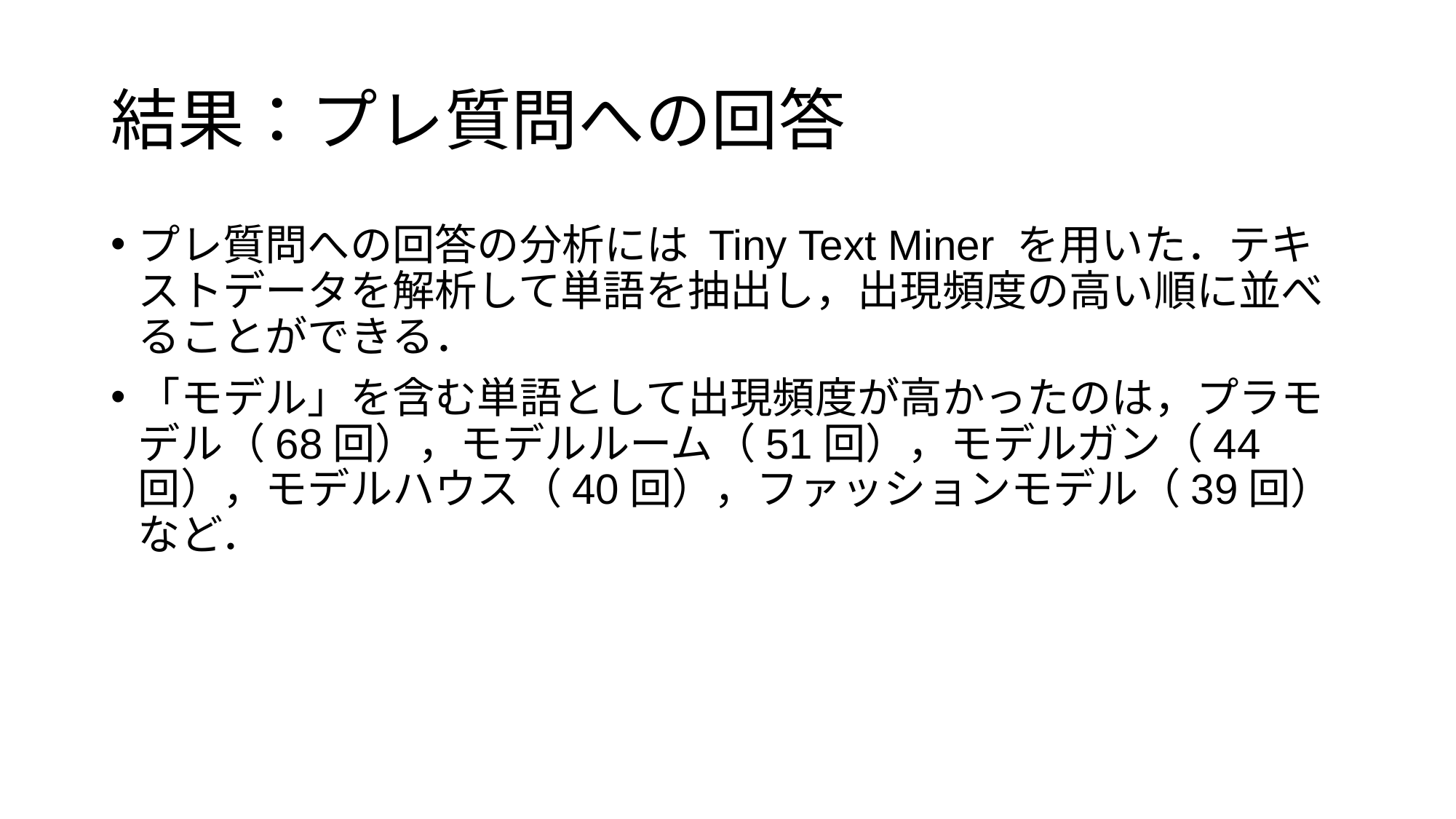

# 結果：プレ質問への回答
プレ質問への回答の分析には Tiny Text Miner を用いた．テキストデータを解析して単語を抽出し，出現頻度の高い順に並べることができる．
「モデル」を含む単語として出現頻度が高かったのは，プラモデル（68回），モデルルーム（51回），モデルガン（44回），モデルハウス（40回），ファッションモデル（39回）など．